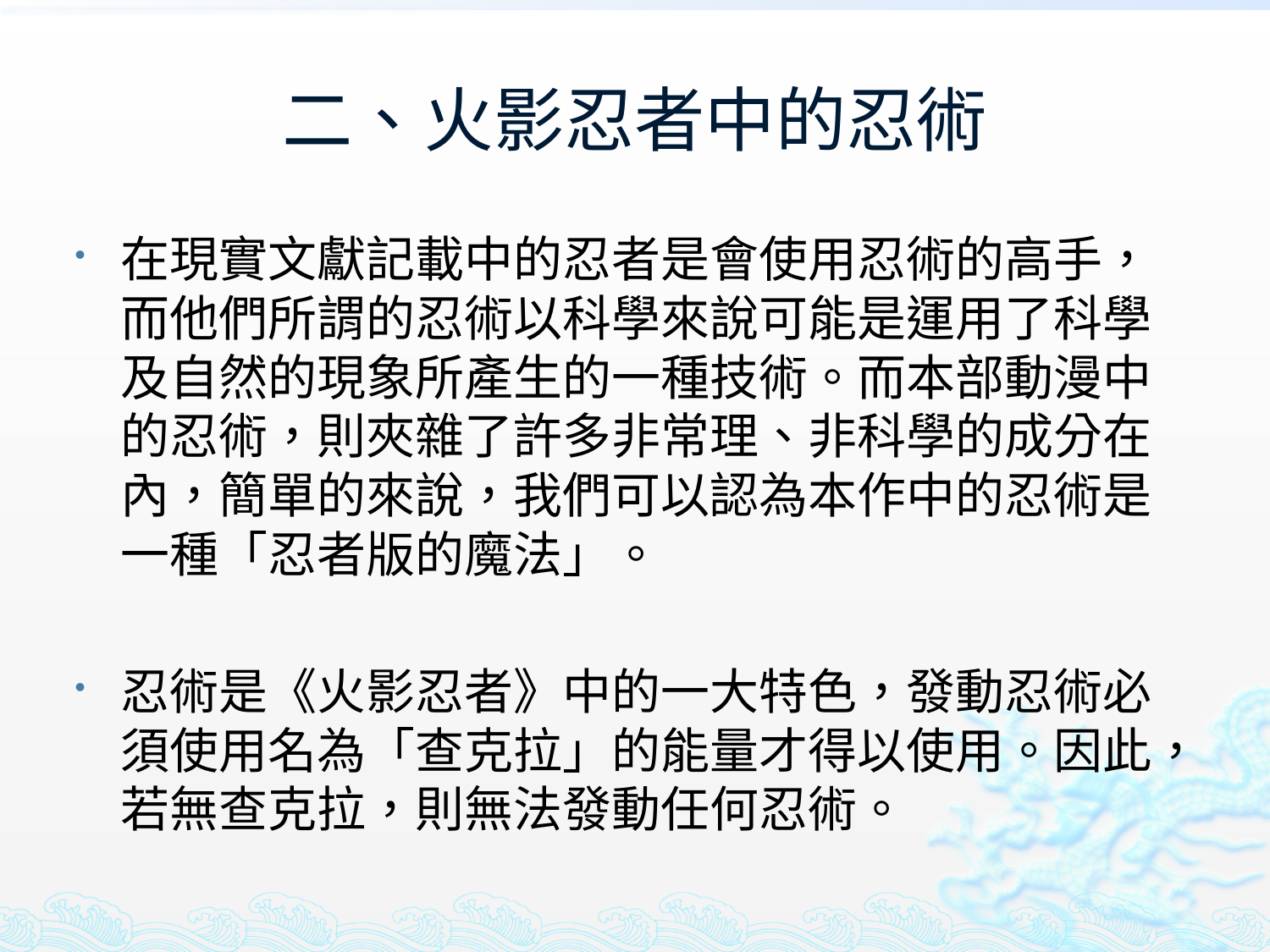

# 二、火影忍者中的忍術
在現實文獻記載中的忍者是會使用忍術的高手，而他們所謂的忍術以科學來說可能是運用了科學及自然的現象所產生的一種技術。而本部動漫中的忍術，則夾雜了許多非常理、非科學的成分在內，簡單的來說，我們可以認為本作中的忍術是一種「忍者版的魔法」。

忍術是《火影忍者》中的一大特色，發動忍術必須使用名為「查克拉」的能量才得以使用。因此，若無查克拉，則無法發動任何忍術。